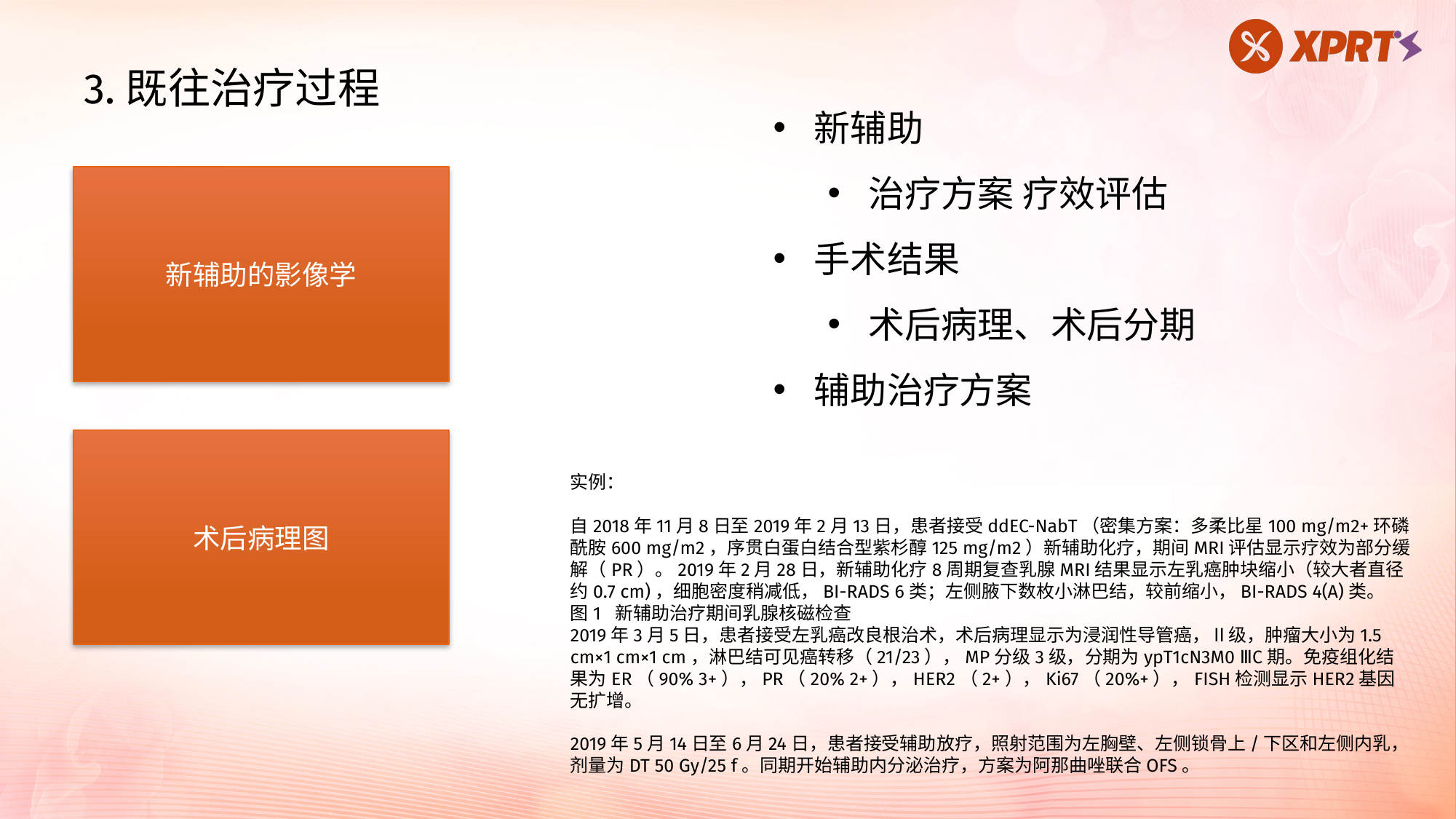

3.既往治疗过程
新辅助
治疗方案 疗效评估
手术结果
术后病理、术后分期
辅助治疗方案
新辅助的影像学
术后病理图
实例：

自2018年11月8日至2019年2月13日，患者接受ddEC-NabT（密集方案：多柔比星100 mg/m2+环磷酰胺600 mg/m2，序贯白蛋白结合型紫杉醇125 mg/m2）新辅助化疗，期间MRI评估显示疗效为部分缓解（PR）。2019年2月28日，新辅助化疗8周期复查乳腺MRI结果显示左乳癌肿块缩小（较大者直径约0.7 cm)，细胞密度稍减低，BI-RADS 6类；左侧腋下数枚小淋巴结，较前缩小，BI-RADS 4(A)类。
图1  新辅助治疗期间乳腺核磁检查
2019年3月5日，患者接受左乳癌改良根治术，术后病理显示为浸润性导管癌，Ⅱ级，肿瘤大小为1.5 cm×1 cm×1 cm，淋巴结可见癌转移（21/23），MP分级3级，分期为ypT1cN3M0 ⅢC期。免疫组化结果为ER（90% 3+），PR（20% 2+），HER2（2+），Ki67（20%+），FISH检测显示HER2基因无扩增。

2019年5月14日至6月24日，患者接受辅助放疗，照射范围为左胸壁、左侧锁骨上/下区和左侧内乳，剂量为DT 50 Gy/25 f。同期开始辅助内分泌治疗，方案为阿那曲唑联合OFS。